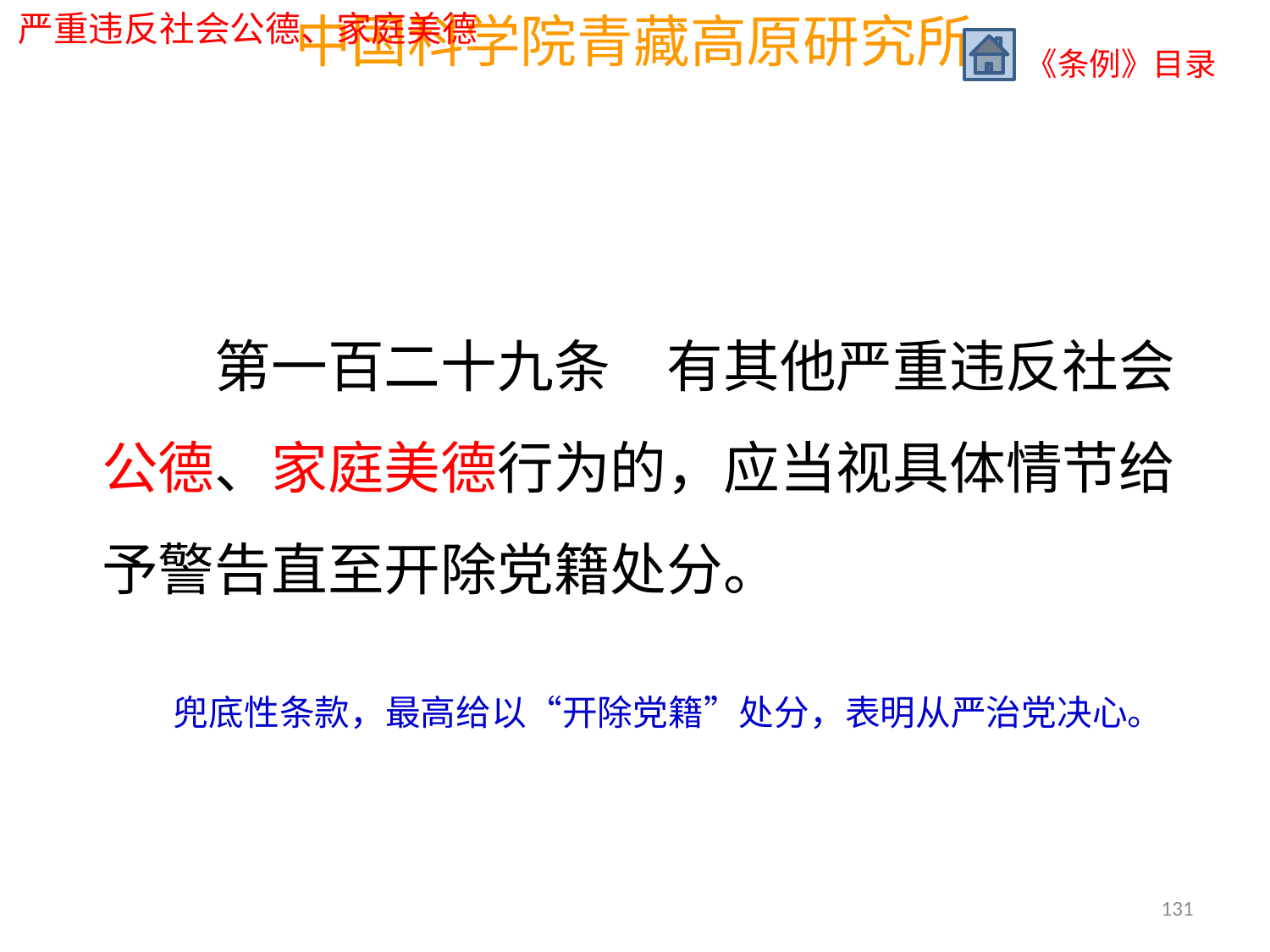

严重违反社会公德、家庭美德

《条例》目录
　　第一百二十九条　有其他严重违反社会公德、家庭美德行为的，应当视具体情节给予警告直至开除党籍处分。
兜底性条款，最高给以“开除党籍”处分，表明从严治党决心。
131